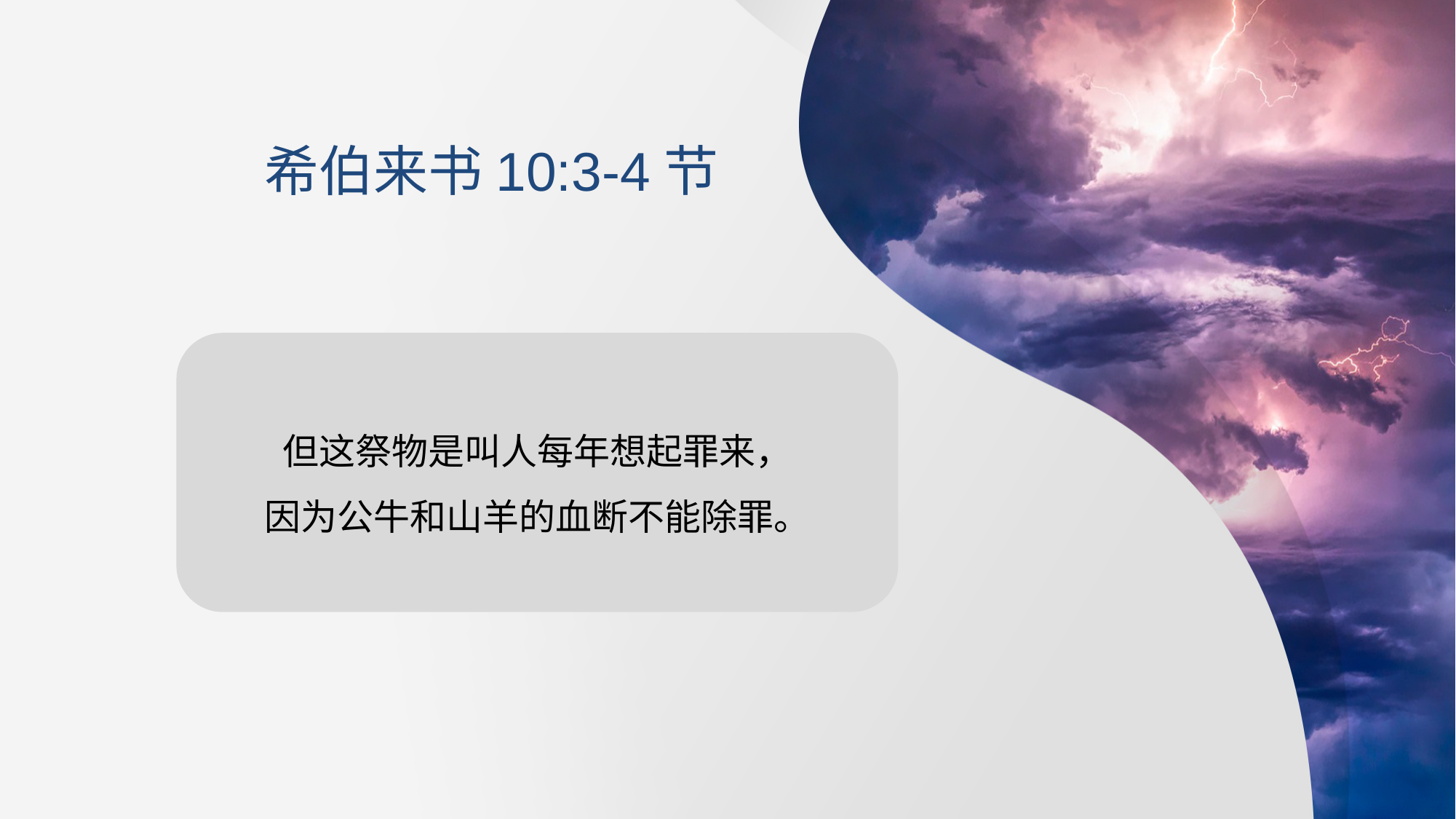

希伯来书10:3-4节
但这祭物是叫人每年想起罪来，
因为公牛和山羊的血断不能除罪。